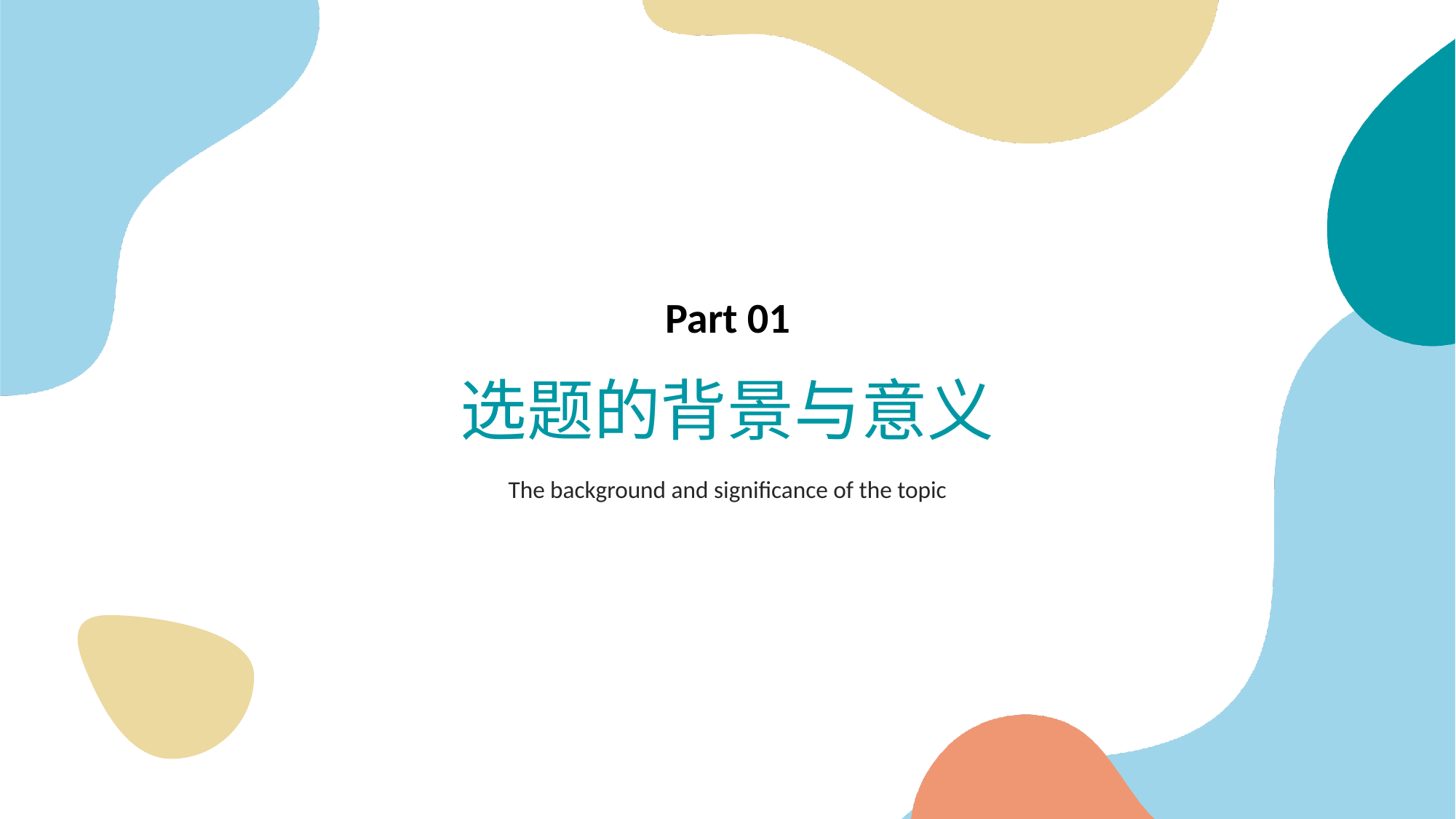

Part 01
选题的背景与意义
The background and significance of the topic